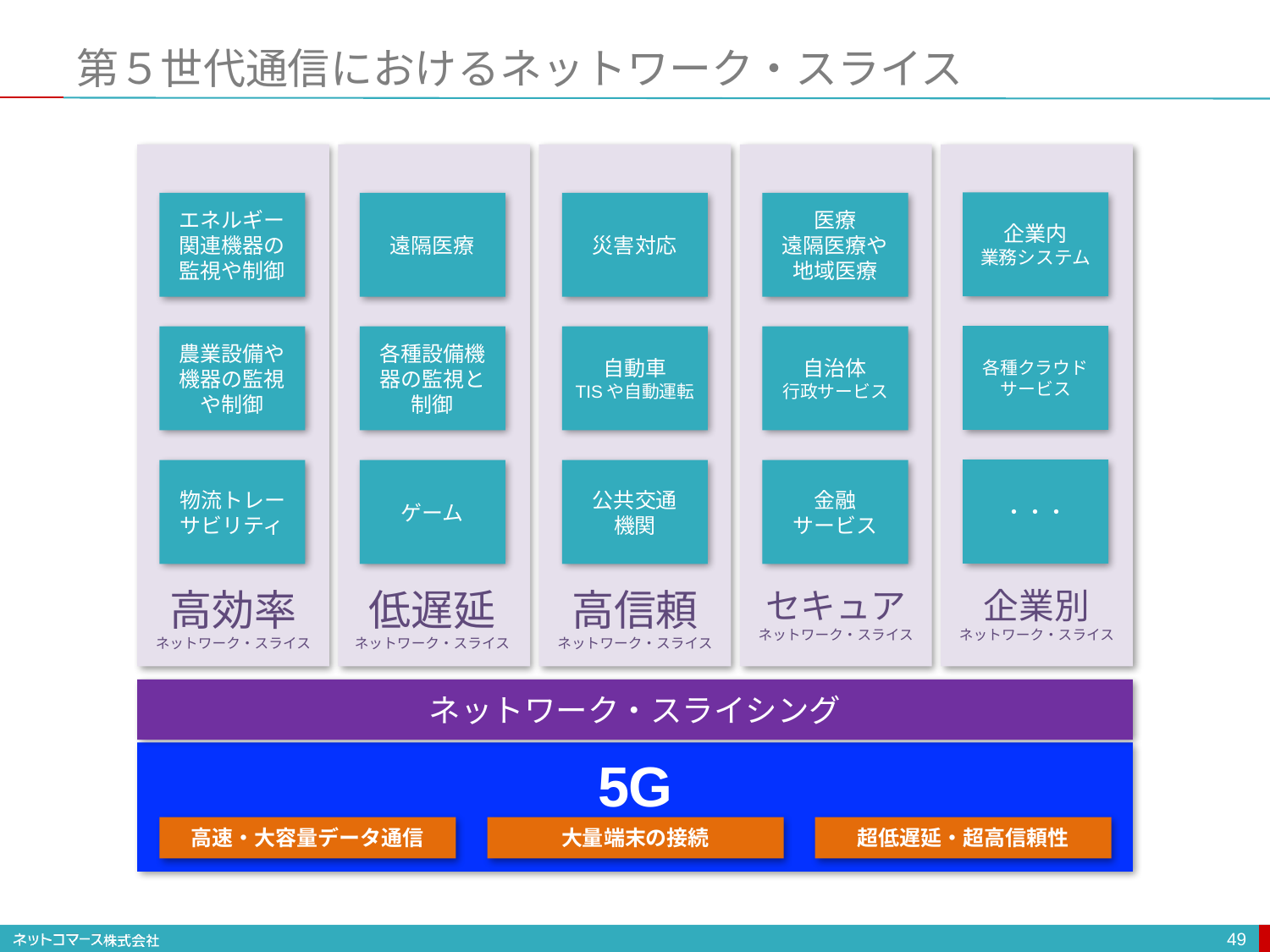

# 第５世代通信におけるネットワーク・スライス

企業内
業務システム
エネルギー関連機器の監視や制御
遠隔医療
災害対応
医療
遠隔医療や地域医療
各種クラウド
サービス
農業設備や機器の監視や制御
各種設備機器の監視と制御
自動車
TISや自動運転
自治体
行政サービス
・・・
物流トレーサビリティ
ゲーム
公共交通
機関
金融
サービス
セキュア
ネットワーク・スライス
企業別
ネットワーク・スライス
高効率
ネットワーク・スライス
低遅延
ネットワーク・スライス
高信頼
ネットワーク・スライス
ネットワーク・スライシング

5G
高速・大容量データ通信
大量端末の接続
超低遅延・超高信頼性
49